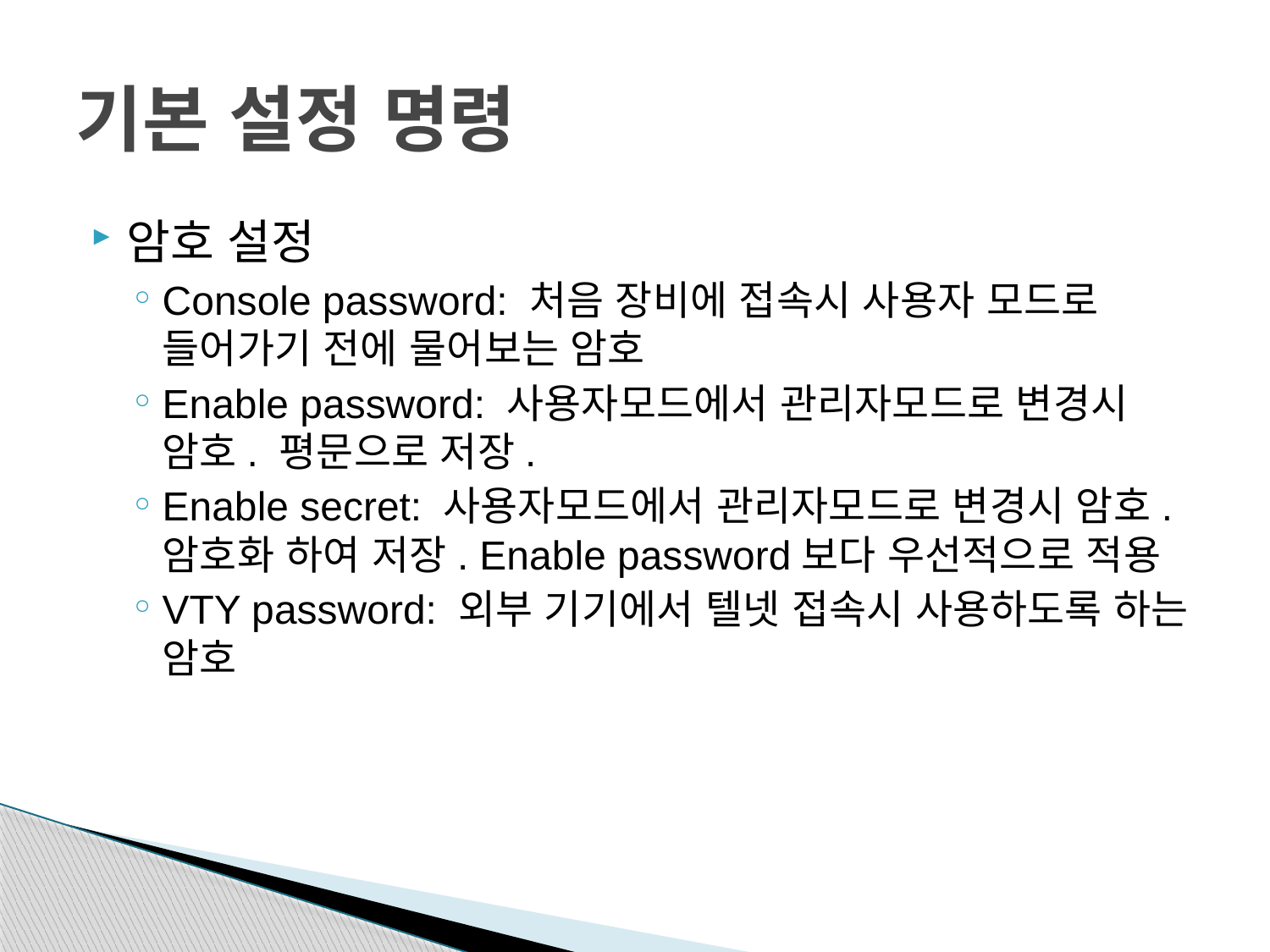

# 기본 설정 명령
암호 설정
Console password: 처음 장비에 접속시 사용자 모드로 들어가기 전에 물어보는 암호
Enable password: 사용자모드에서 관리자모드로 변경시 암호. 평문으로 저장.
Enable secret: 사용자모드에서 관리자모드로 변경시 암호. 암호화 하여 저장. Enable password보다 우선적으로 적용
VTY password: 외부 기기에서 텔넷 접속시 사용하도록 하는 암호